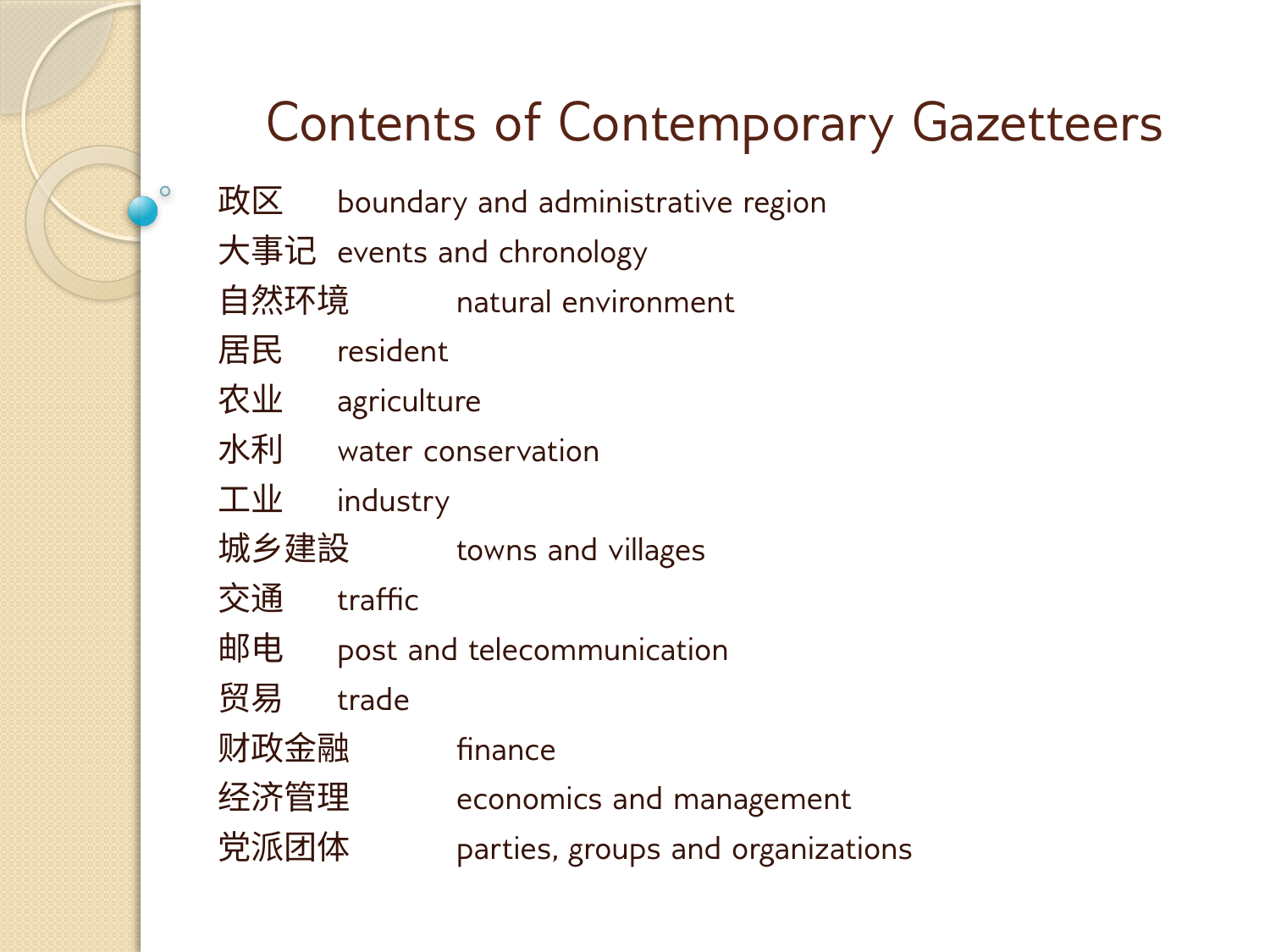

# Contents of Contemporary Gazetteers
政区			boundary and administrative region
大事记			events and chronology
自然环境		natural environment
居民			resident
农业			agriculture
水利			water conservation
工业			industry
城乡建設		towns and villages
交通			traffic
邮电			post and telecommunication
贸易			trade
财政金融		finance
经济管理		economics and management
党派团体		parties, groups and organizations